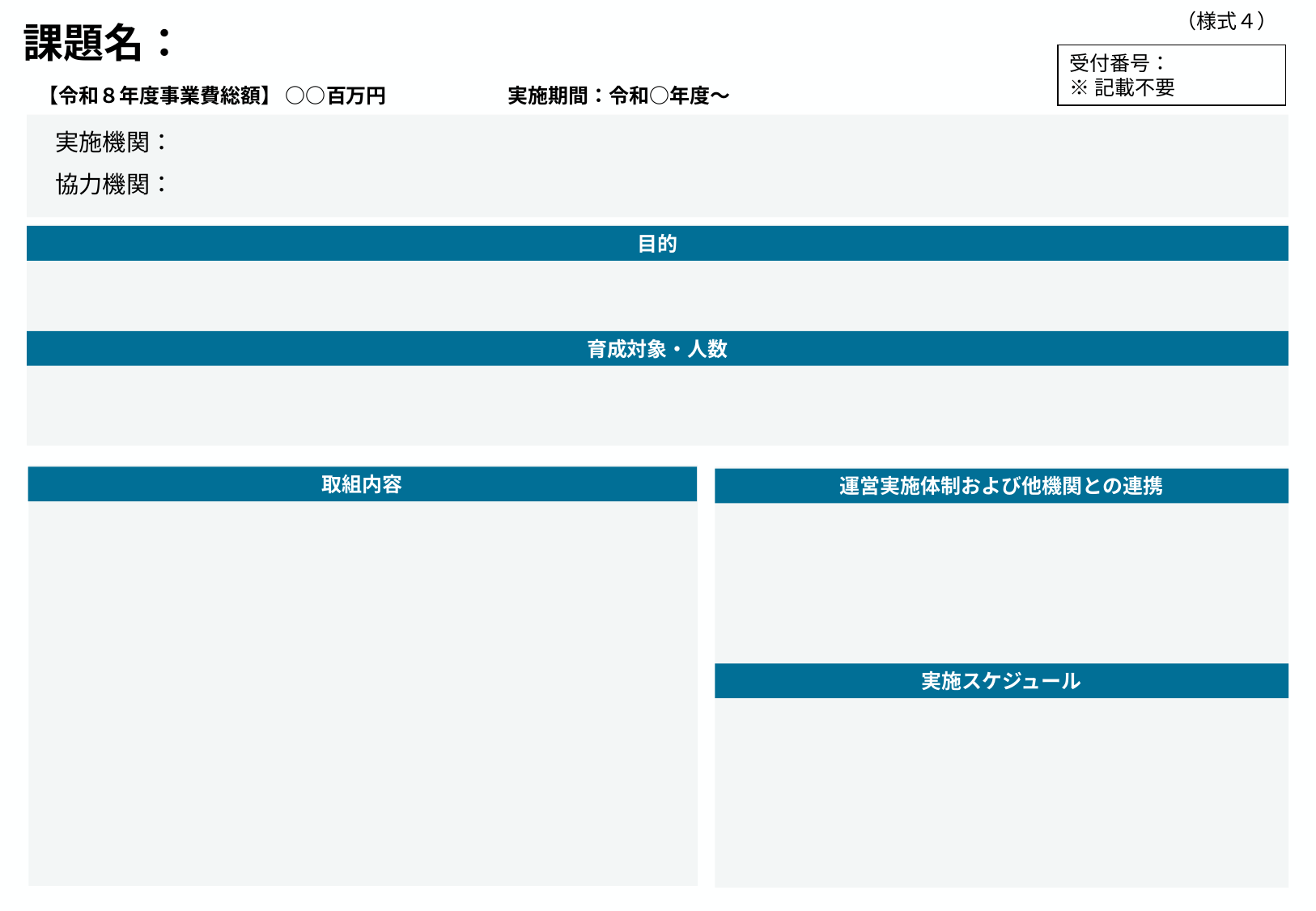

（様式４）
課題名：
受付番号：
※記載不要
【令和８年度事業費総額】 ○○百万円　　　　　　実施期間：令和○年度～
実施機関：
協力機関：

目的
育成対象・人数

取組内容

運営実施体制および他機関との連携
実施スケジュール